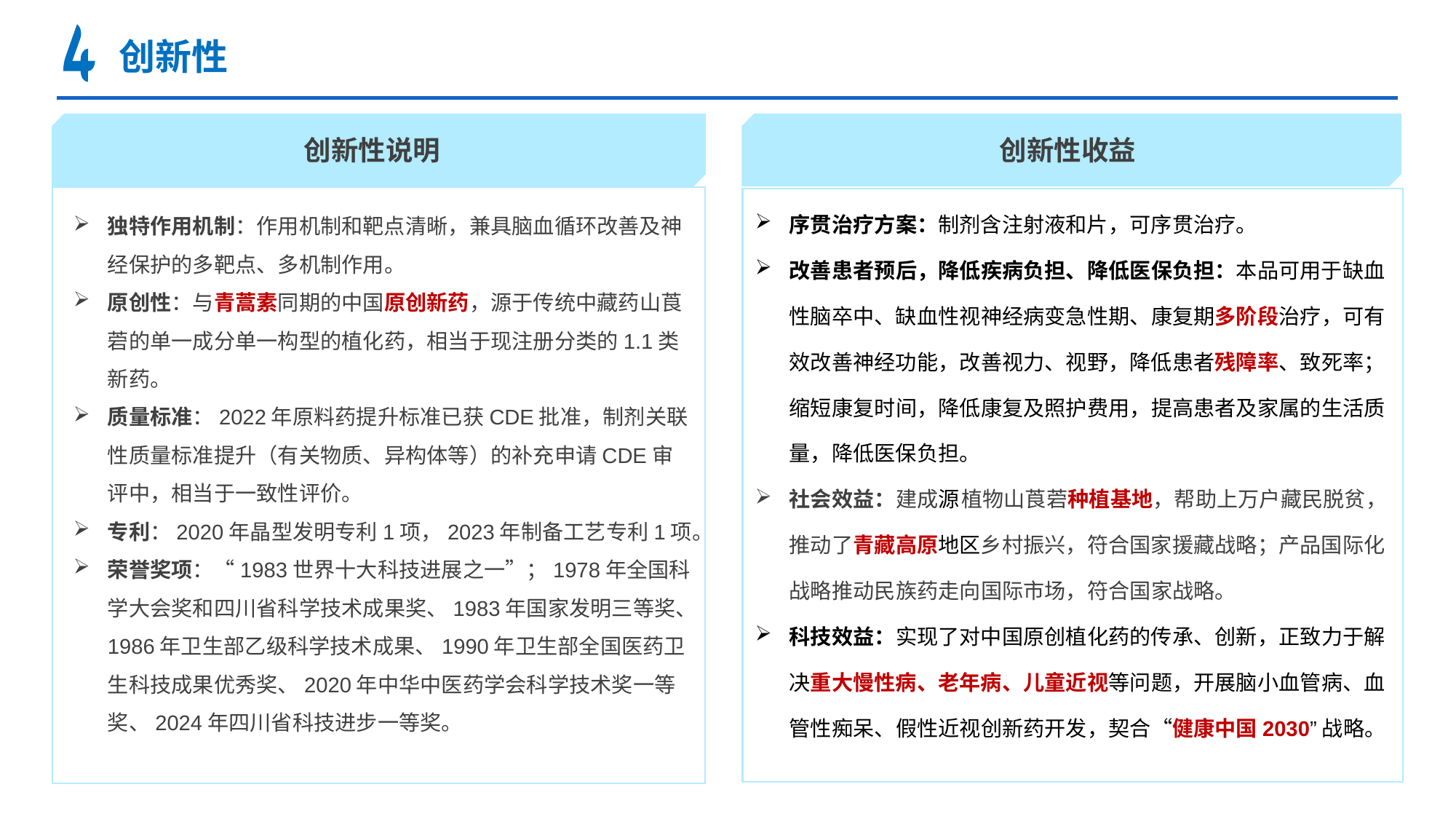

创新性
创新性收益
创新性说明
序贯治疗方案：制剂含注射液和片，可序贯治疗。
改善患者预后，降低疾病负担、降低医保负担：本品可用于缺血性脑卒中、缺血性视神经病变急性期、康复期多阶段治疗，可有效改善神经功能，改善视力、视野，降低患者残障率、致死率；缩短康复时间，降低康复及照护费用，提高患者及家属的生活质量，降低医保负担。
社会效益：建成源植物山莨菪种植基地，帮助上万户藏民脱贫，推动了青藏高原地区乡村振兴，符合国家援藏战略；产品国际化战略推动民族药走向国际市场，符合国家战略。
科技效益：实现了对中国原创植化药的传承、创新，‌正致力于解决重大慢性病、老年病、儿童近视等问题，开展脑小血管病、血管性痴呆、假性近视创新药开发，契合“健康中国2030”战略。

独特作用机制：作用机制和靶点清晰，兼具脑血循环改善及神经保护的多靶点、多机制作用。
原创性：与青蒿素同期的中国原创新药，源于传统中藏药山莨菪的单一成分单一构型的植化药，相当于现注册分类的1.1类新药。
质量标准：2022年原料药提升标准已获CDE批准，制剂关联性质量标准提升（有关物质、异构体等）的补充申请CDE审评中，相当于一致性评价。
专利：2020年晶型发明专利1项，2023年制备工艺专利1项。
荣誉奖项：“1983世界十大科技进展之一”；1978年全国科学大会奖和四川省科学技术成果奖、1983年国家发明三等奖、1986年卫生部乙级科学技术成果、1990年卫生部全国医药卫生科技成果优秀奖、2020年中华中医药学会科学技术奖一等奖、2024年四川省科技进步一等奖。